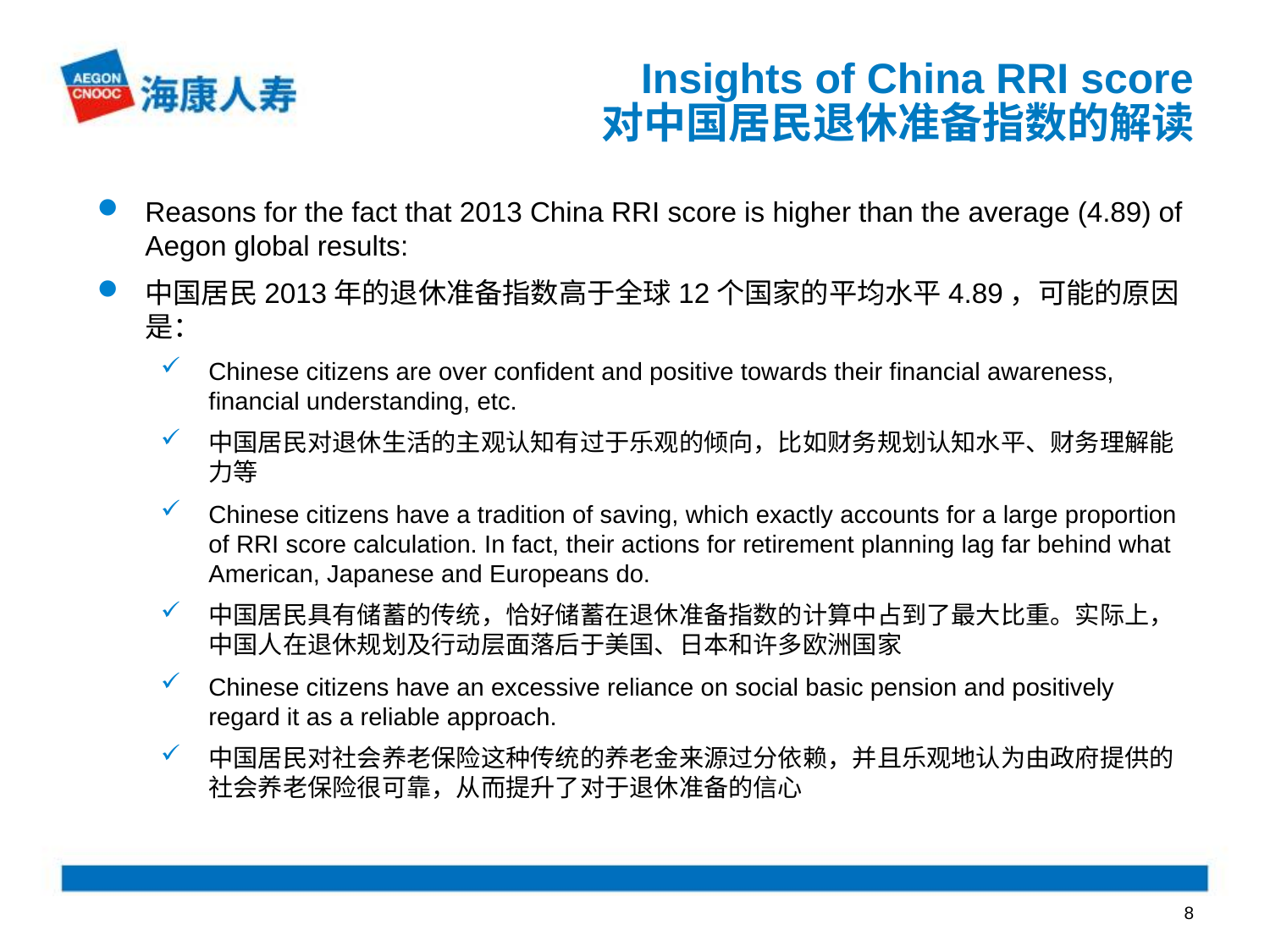

# Insights of China RRI score 对中国居民退休准备指数的解读
Reasons for the fact that 2013 China RRI score is higher than the average (4.89) of Aegon global results:
中国居民2013年的退休准备指数高于全球12个国家的平均水平4.89，可能的原因是：
Chinese citizens are over confident and positive towards their financial awareness, financial understanding, etc.
中国居民对退休生活的主观认知有过于乐观的倾向，比如财务规划认知水平、财务理解能力等
Chinese citizens have a tradition of saving, which exactly accounts for a large proportion of RRI score calculation. In fact, their actions for retirement planning lag far behind what American, Japanese and Europeans do.
中国居民具有储蓄的传统，恰好储蓄在退休准备指数的计算中占到了最大比重。实际上，中国人在退休规划及行动层面落后于美国、日本和许多欧洲国家
Chinese citizens have an excessive reliance on social basic pension and positively regard it as a reliable approach.
中国居民对社会养老保险这种传统的养老金来源过分依赖，并且乐观地认为由政府提供的社会养老保险很可靠，从而提升了对于退休准备的信心

8